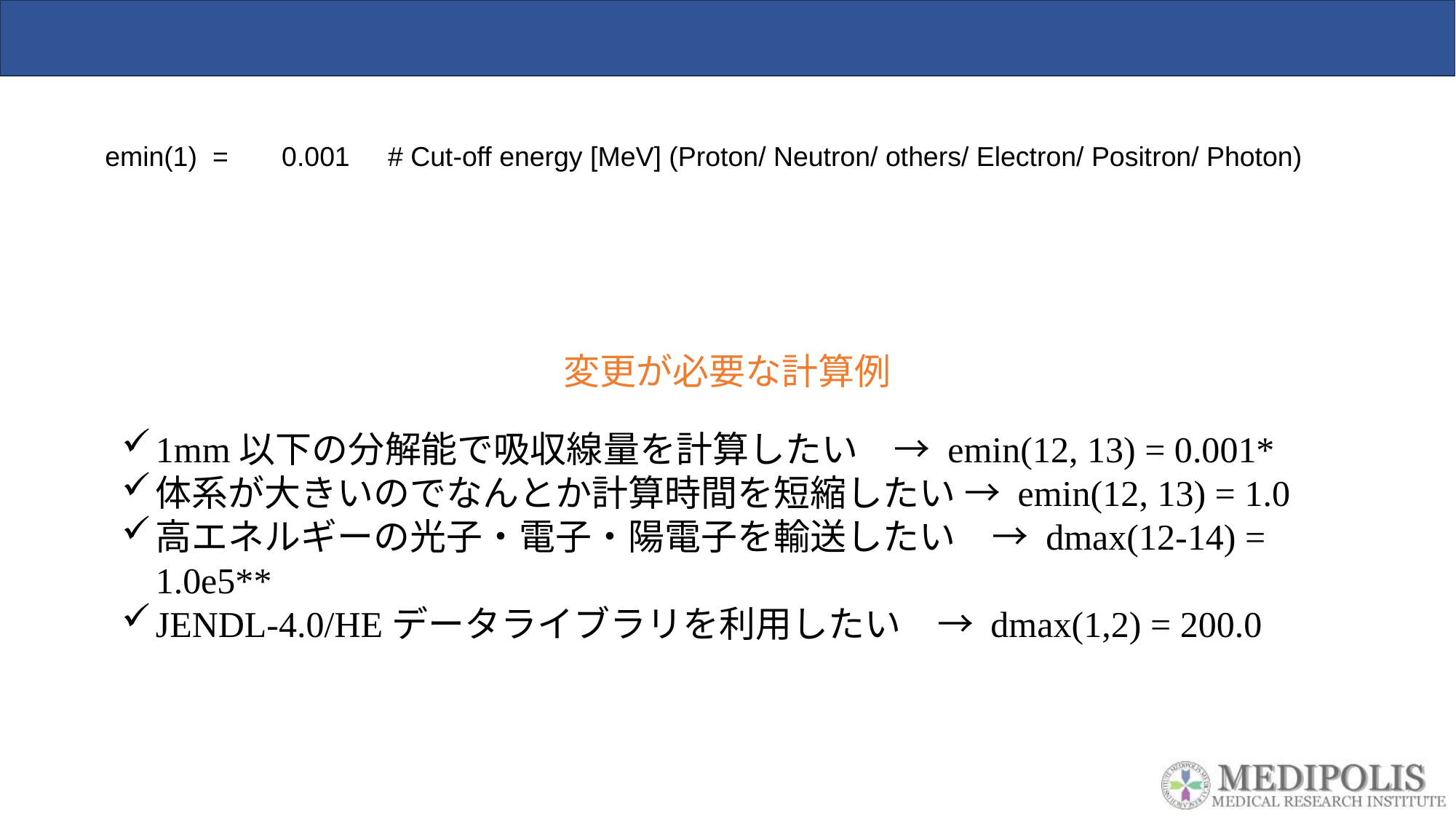

emin(1)  =       0.001     # Cut-off energy [MeV] (Proton/ Neutron/ others/ Electron/ Positron/ Photon)

変更が必要な計算例
1mm以下の分解能で吸収線量を計算したい　→ emin(12, 13) = 0.001*
体系が大きいのでなんとか計算時間を短縮したい → emin(12, 13) = 1.0
高エネルギーの光子・電子・陽電子を輸送したい　→ dmax(12-14) = 1.0e5**
JENDL-4.0/HEデータライブラリを利用したい　→ dmax(1,2) = 200.0